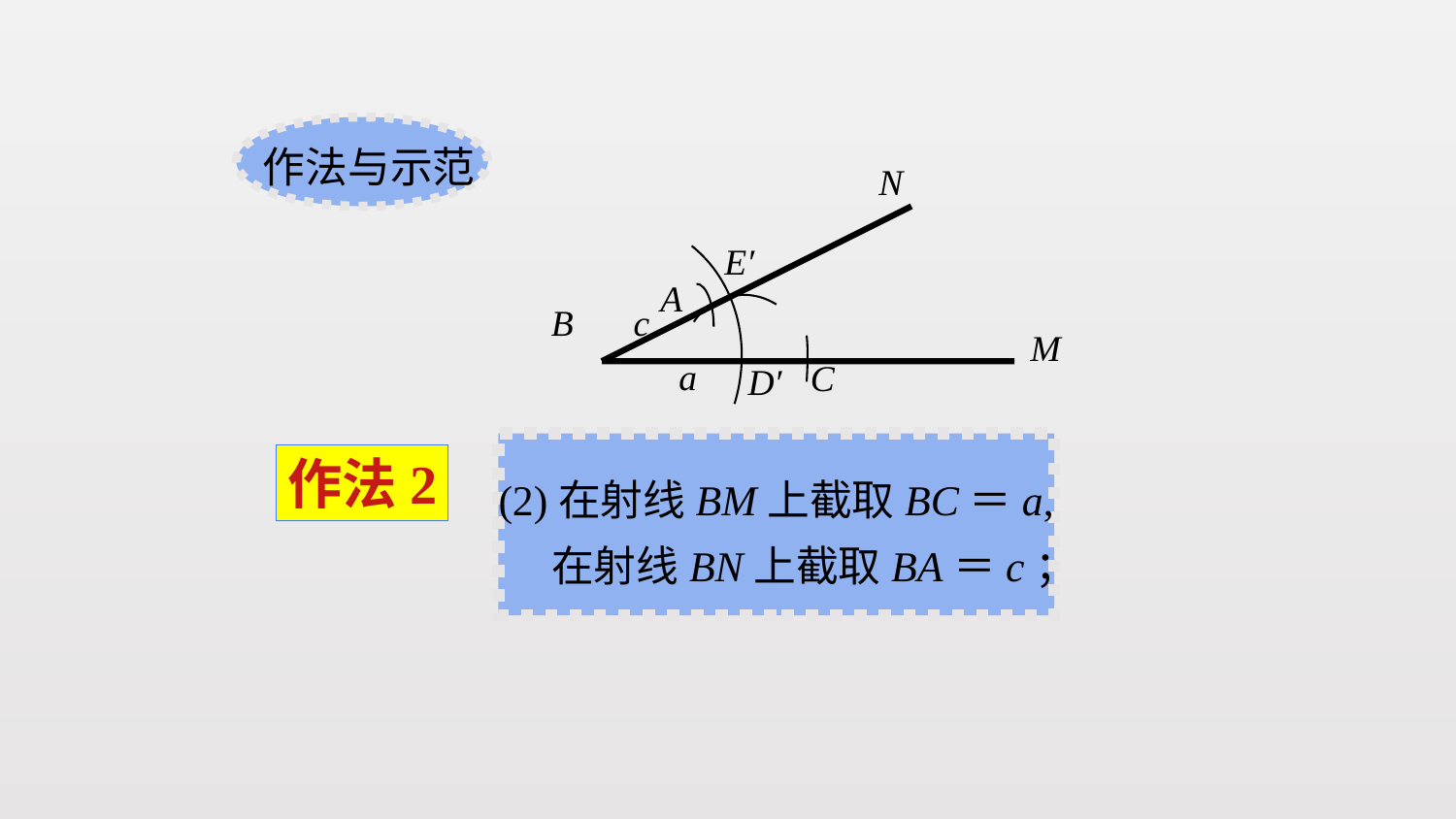

作法与示范
N

E′

A

B
c
M

a
C
D′

(2)在射线BM上截取BC＝a,
       在射线BN上截取BA＝c；
作法2